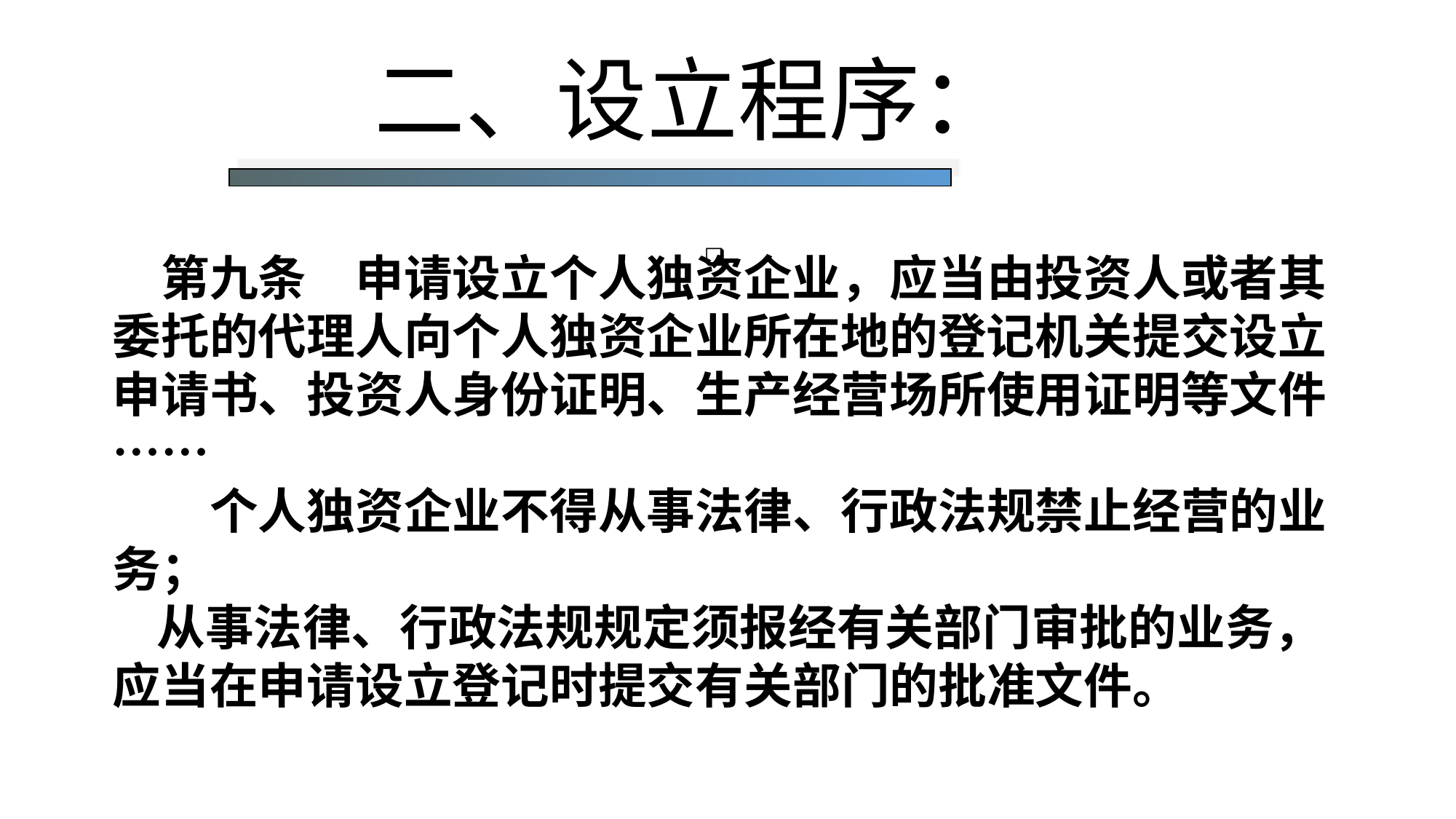

# 二、设立程序：

　第九条　申请设立个人独资企业，应当由投资人或者其委托的代理人向个人独资企业所在地的登记机关提交设立申请书、投资人身份证明、生产经营场所使用证明等文件……
　　个人独资企业不得从事法律、行政法规禁止经营的业务；
    从事法律、行政法规规定须报经有关部门审批的业务，应当在申请设立登记时提交有关部门的批准文件。
20